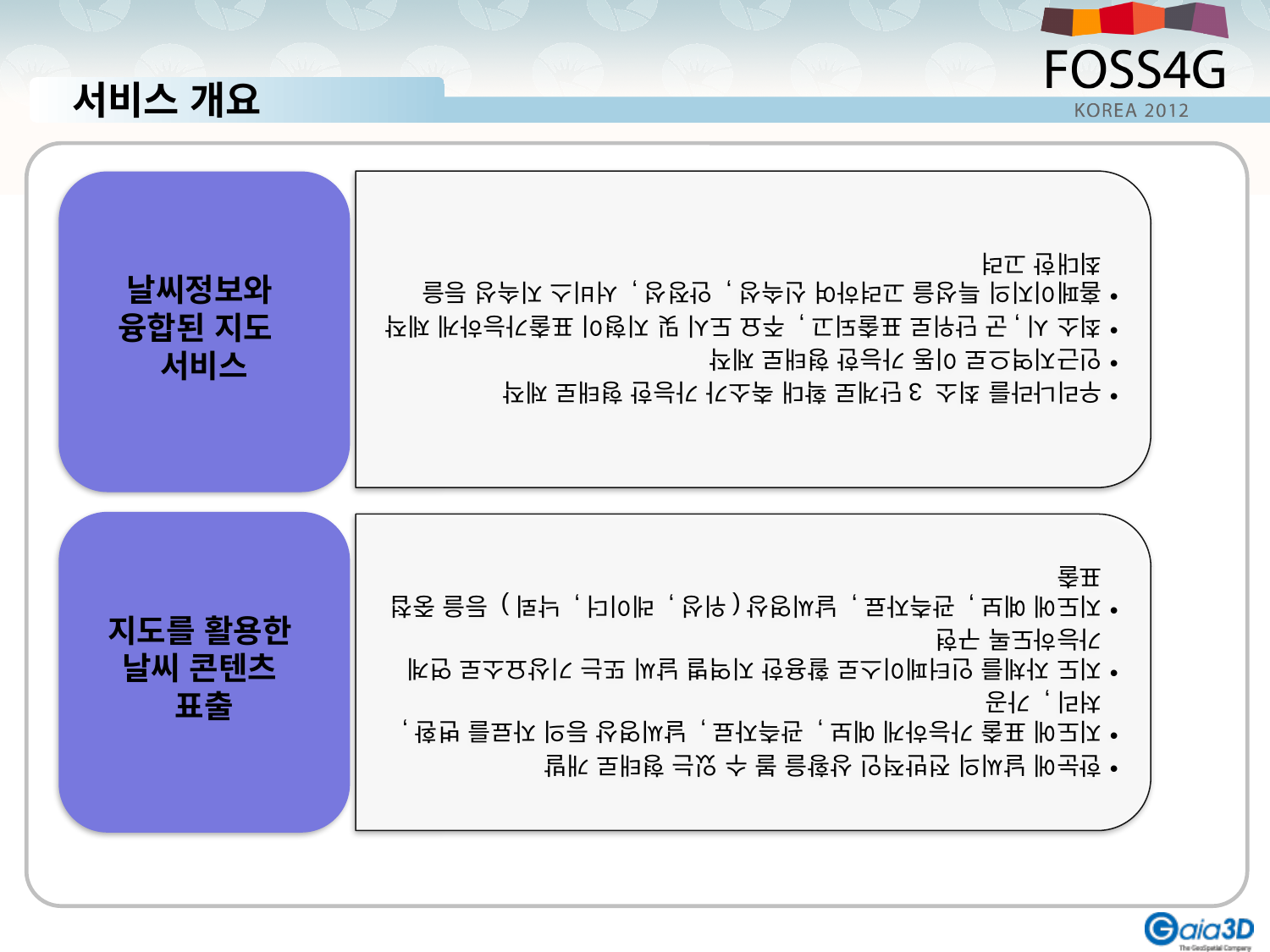

서비스 개요
우리나라를 최소 3단계로 확대 축소가 가능한 형태로 제작
인근지역으로 이동 가능한 형태로 제작
최소 시,군 단위로 표출되고, 주요 도시 및 지형이 표출가능하게 제작
홈페이지의 특성을 고려하여 신속성, 안정성, 서비스 지속성 등을 최대한 고려
날씨정보와
융합된 지도
서비스
한눈에 날씨의 전반적인 상황을 볼 수 있는 형태로 개발
지도에 표출 가능하게 예보, 관측자료, 날씨영상 등의 자료를 변환, 처리, 가공
지도 자체를 인터페이스로 활용한 지역별 날씨 또는 기상요소로 연계 가능하도록 구현
지도에 예보, 관측자료, 날씨영상(위성, 레이더, 낙뢰) 등을 중첩 표출
지도를 활용한
날씨 콘텐츠
표출